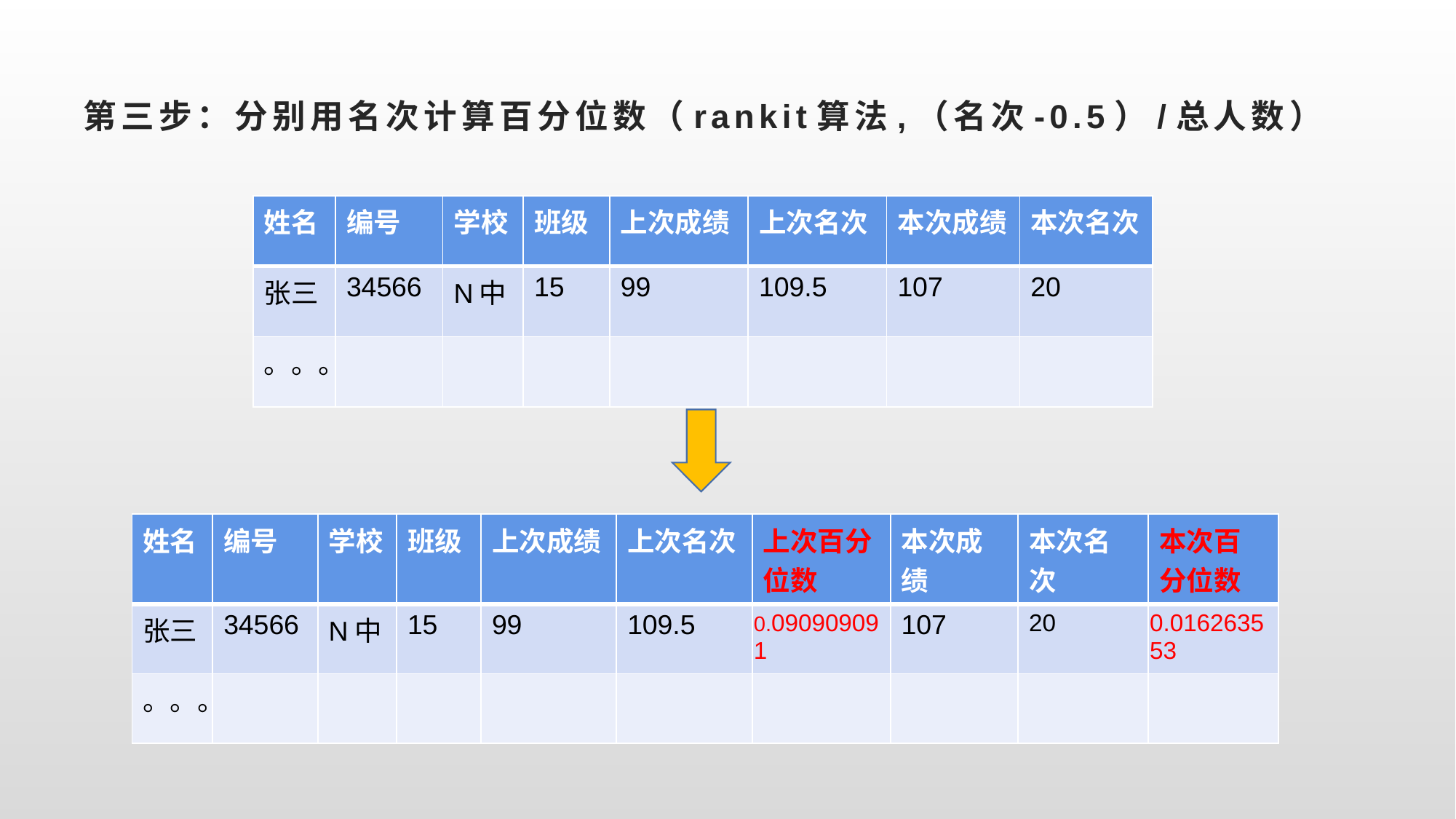

# 第三步：分别用名次计算百分位数（rankit算法,（名次-0.5）/总人数）
| 姓名 | 编号 | 学校 | 班级 | 上次成绩 | 上次名次 | 本次成绩 | 本次名次 |
| --- | --- | --- | --- | --- | --- | --- | --- |
| 张三 | 34566 | N中 | 15 | 99 | 109.5 | 107 | 20 |
| 。。。 |  |  |  |  |  |  |  |

| 姓名 | 编号 | 学校 | 班级 | 上次成绩 | 上次名次 | 上次百分位数 | 本次成绩 | 本次名次 | 本次百分位数 |
| --- | --- | --- | --- | --- | --- | --- | --- | --- | --- |
| 张三 | 34566 | N中 | 15 | 99 | 109.5 | 0.090909091 | 107 | 20 | 0.016263553 |
| 。。。 |  |  |  |  |  |  |  |  |  |